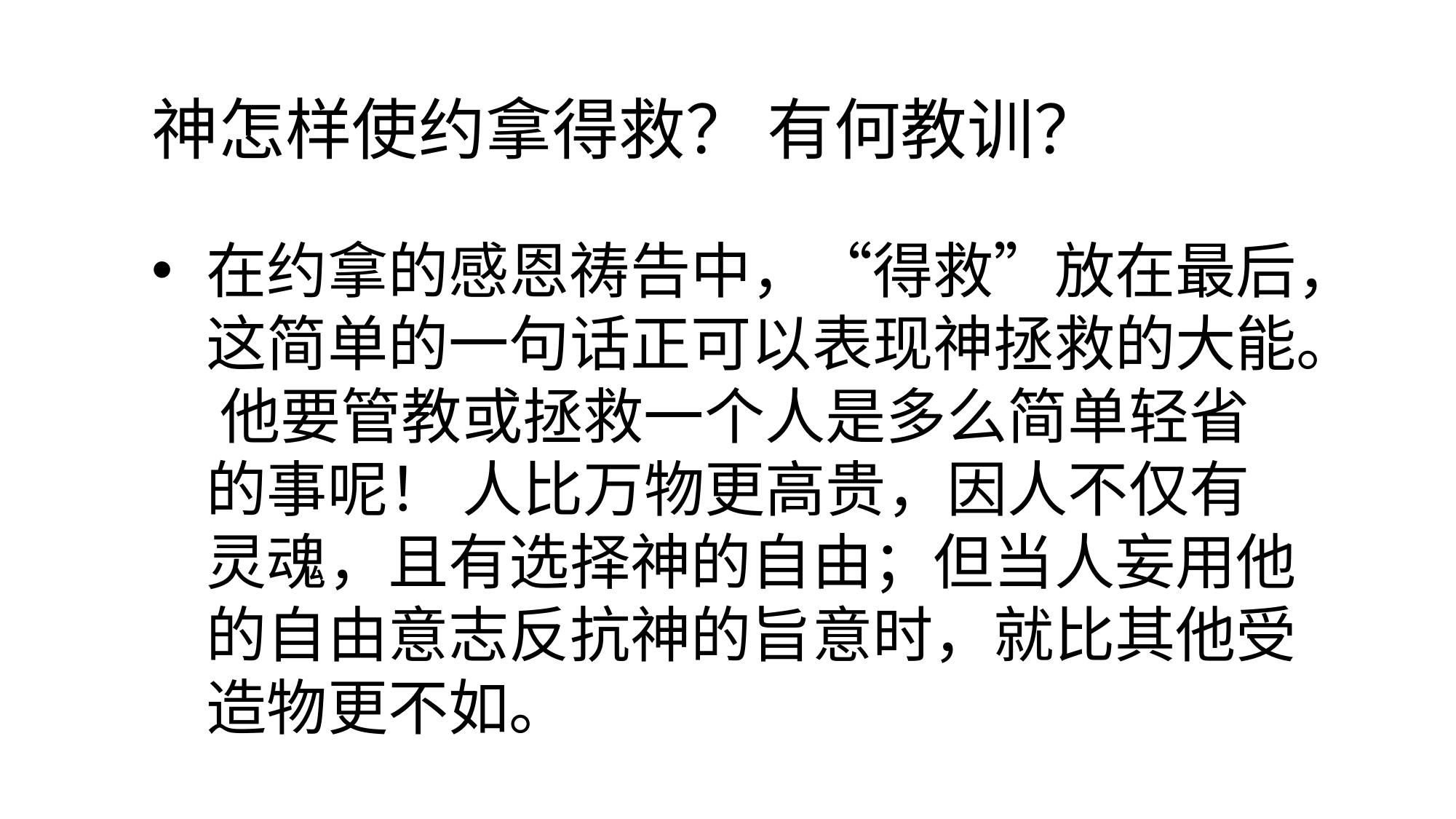

神怎样使约拿得救？ 有何教训？

在约拿的感恩祷告中，“得救”放在最后，这简单的一句话正可以表现神拯救的大能。 他要管教或拯救一个人是多么简单轻省的事呢！ 人比万物更高贵，因人不仅有灵魂，且有选择神的自由；但当人妄用他的自由意志反抗神的旨意时，就比其他受造物更不如。